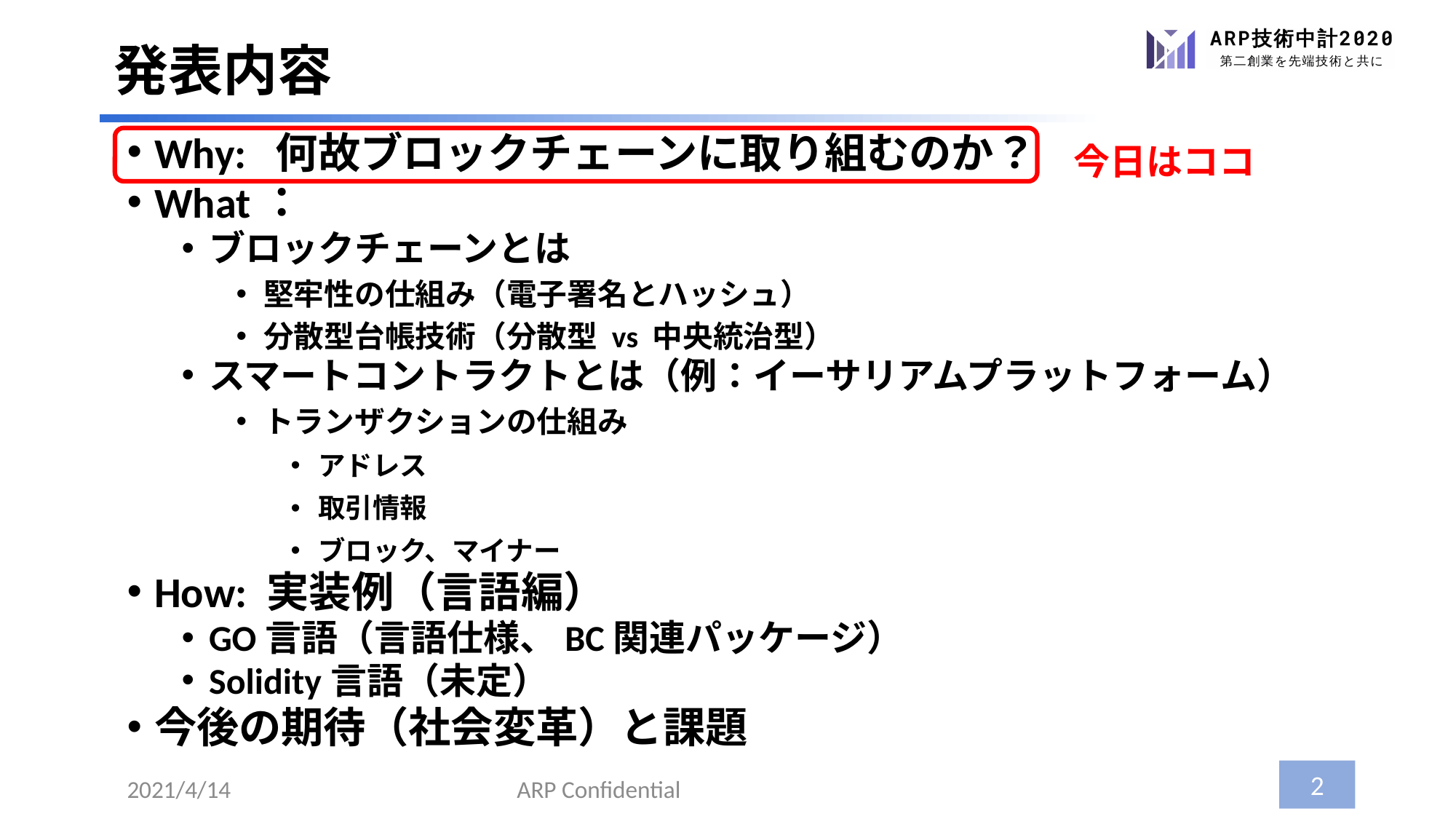

# 発表内容

今日はココ
Why:  何故ブロックチェーンに取り組むのか？
What：
ブロックチェーンとは
堅牢性の仕組み（電子署名とハッシュ）
分散型台帳技術（分散型 vs 中央統治型）
スマートコントラクトとは（例：イーサリアムプラットフォーム）
トランザクションの仕組み
アドレス
取引情報
ブロック、マイナー
How: 実装例（言語編）
GO言語（言語仕様、BC関連パッケージ）
Solidity言語（未定）
今後の期待（社会変革）と課題
2021/4/14
ARP Confidential